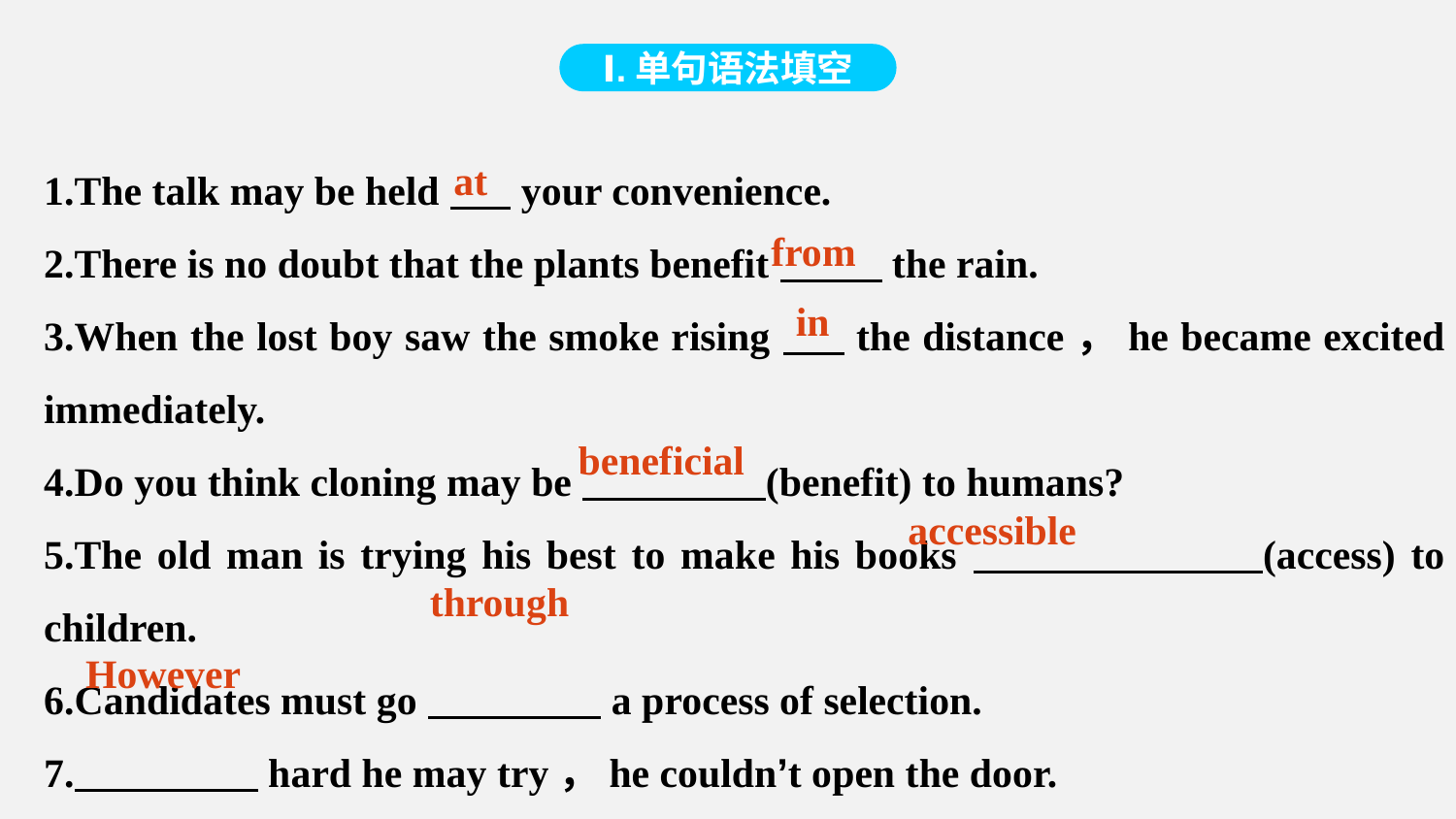

Ⅰ.单句语法填空
1.The talk may be held        your convenience.
2.There is no doubt that the plants benefit            the rain.
3.When the lost boy saw the smoke rising       the distance，he became excited immediately.
4.Do you think cloning may be                   (benefit) to humans?
5.The old man is trying his best to make his books                    (access) to children.
6.Candidates must go                   a process of selection.
7.                   hard he may try，he couldn’t open the door.
at
from
in
beneficial
accessible
through
However